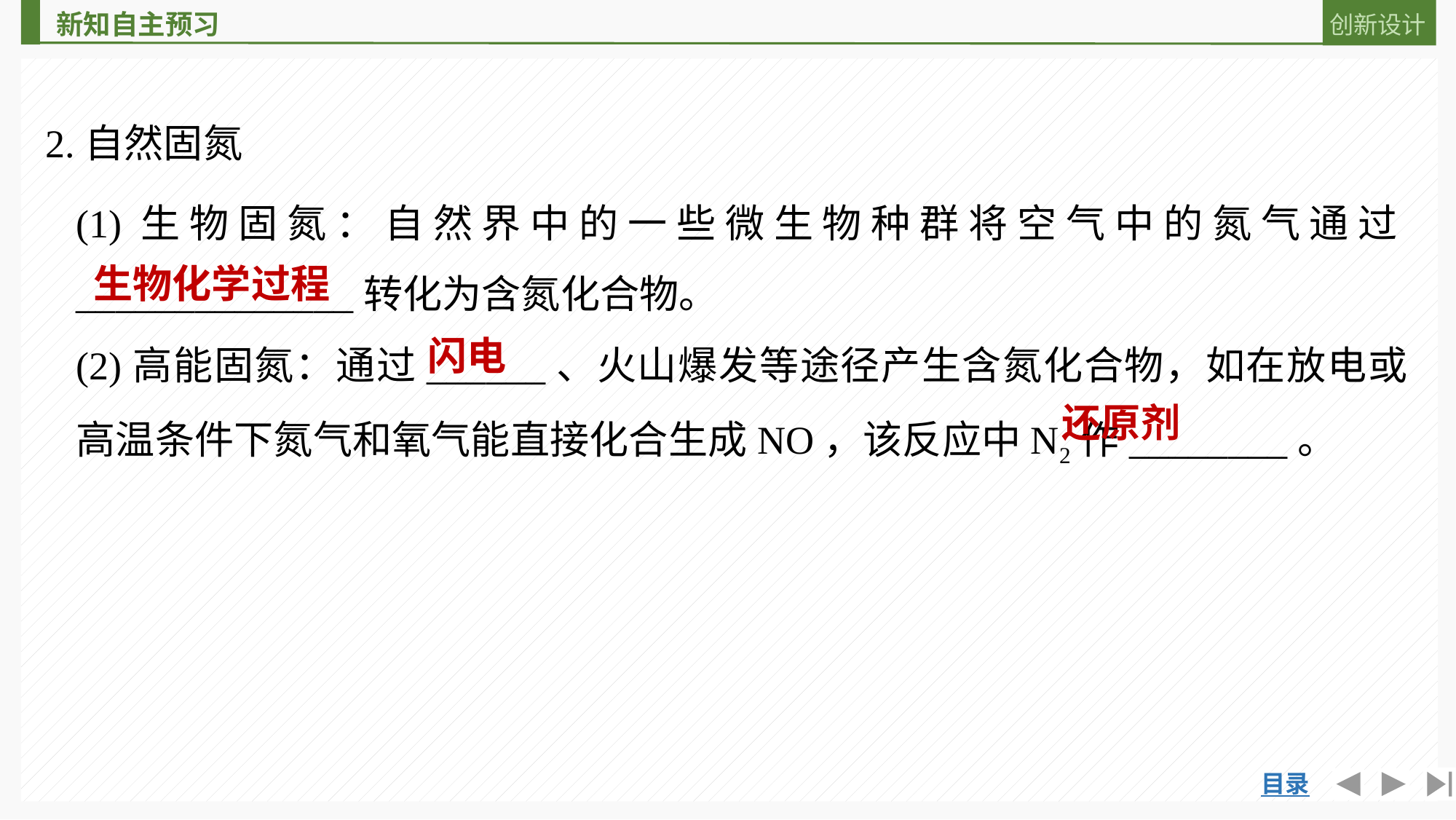

2.自然固氮
(1)生物固氮：自然界中的一些微生物种群将空气中的氮气通过______________转化为含氮化合物。
(2)高能固氮：通过______、火山爆发等途径产生含氮化合物，如在放电或高温条件下氮气和氧气能直接化合生成NO，该反应中N2作________。
生物化学过程
闪电
还原剂